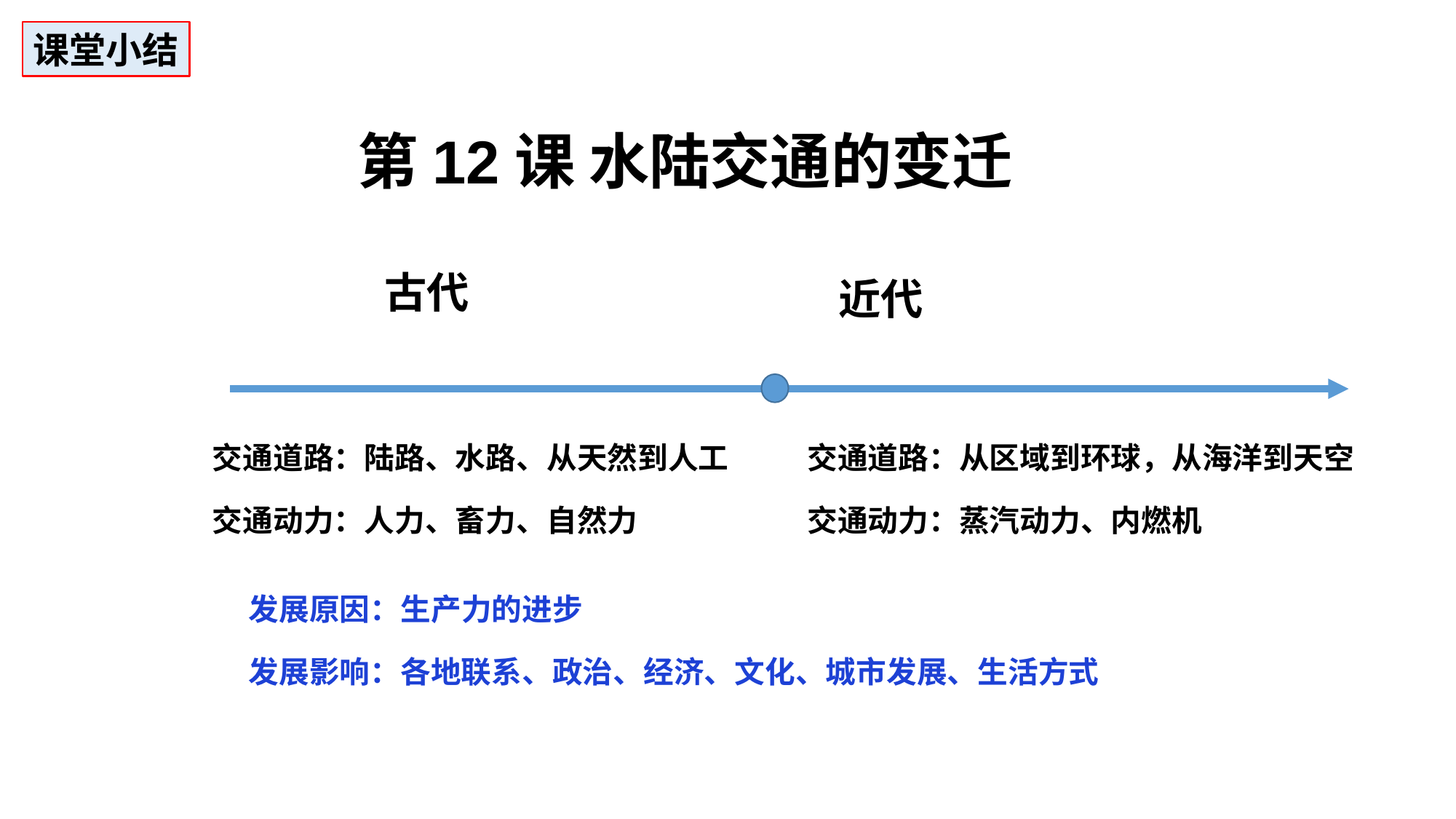

课堂小结
第12课 水陆交通的变迁
古代
近代

交通道路：陆路、水路、从天然到人工
交通道路：从区域到环球，从海洋到天空
交通动力：人力、畜力、自然力
交通动力：蒸汽动力、内燃机
发展原因：生产力的进步
发展影响：各地联系、政治、经济、文化、城市发展、生活方式